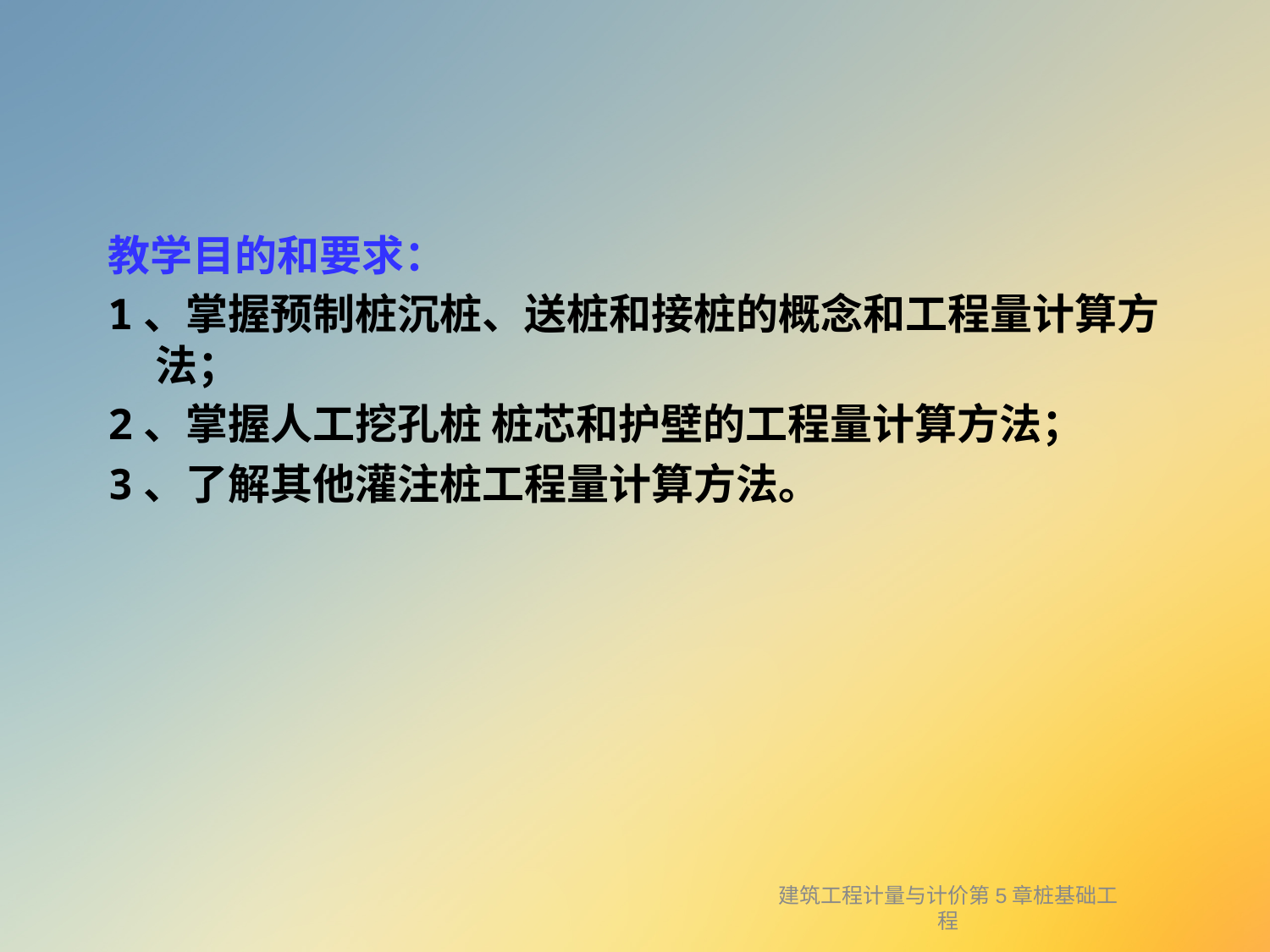

教学目的和要求：
1、掌握预制桩沉桩、送桩和接桩的概念和工程量计算方法；
2、掌握人工挖孔桩 桩芯和护壁的工程量计算方法；
3、了解其他灌注桩工程量计算方法。

建筑工程计量与计价第5章桩基础工程